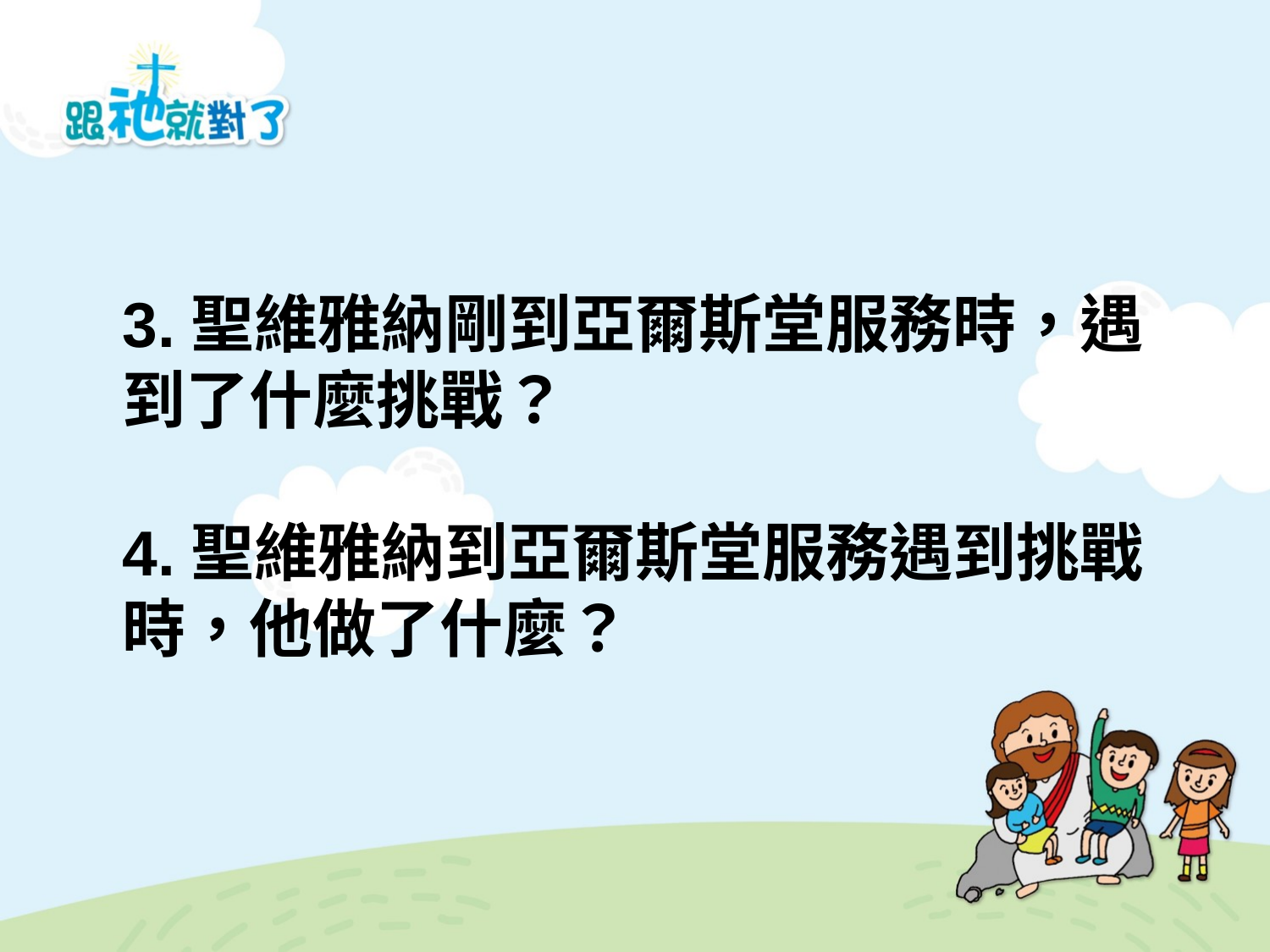

3.聖維雅納剛到亞爾斯堂服務時，遇到了什麼挑戰？

4.聖維雅納到亞爾斯堂服務遇到挑戰時，他做了什麼？